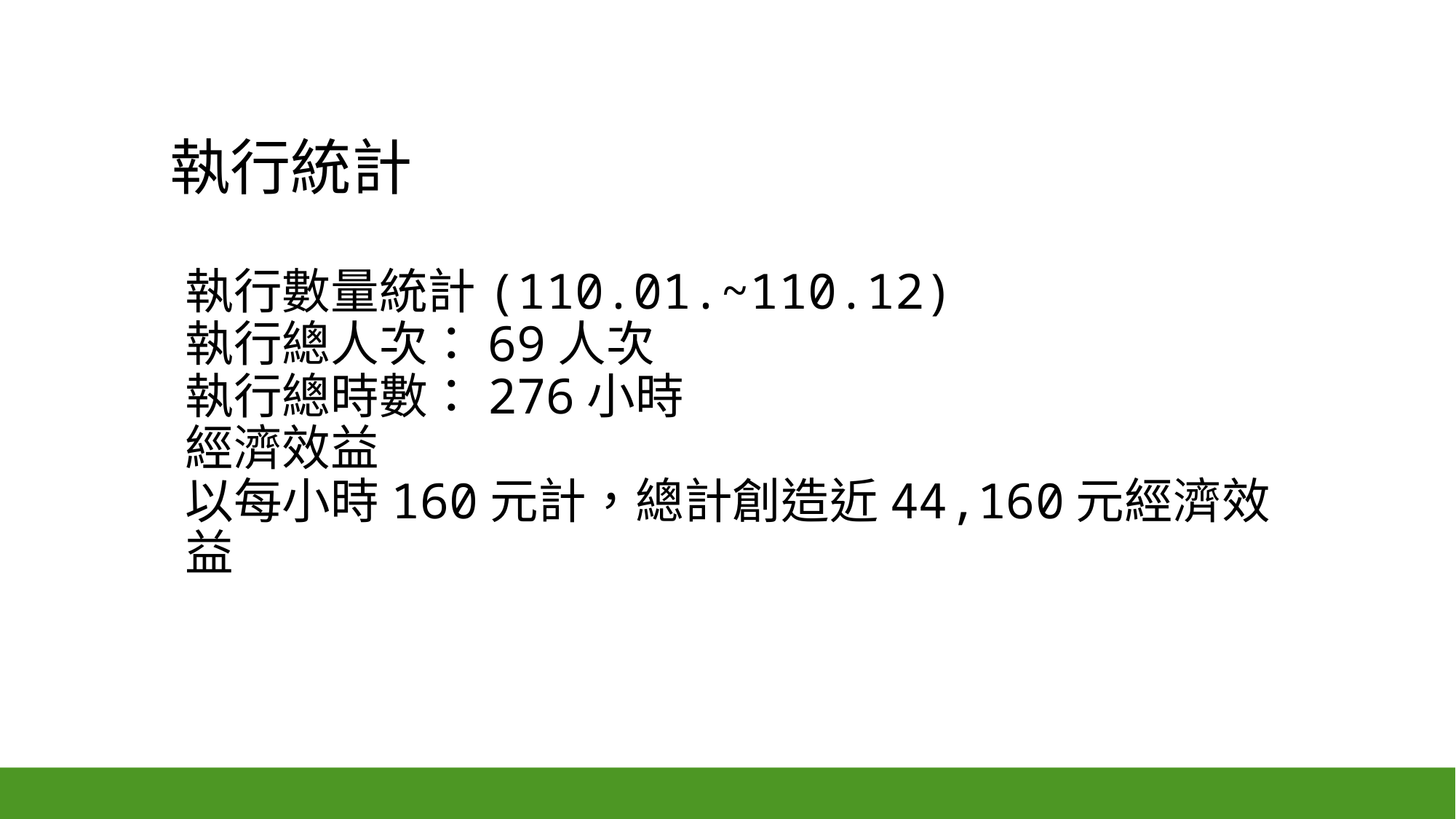

執行統計
執行數量統計(110.01.~110.12)
執行總人次：69人次
執行總時數：276小時
經濟效益
以每小時160元計，總計創造近44,160元經濟效益